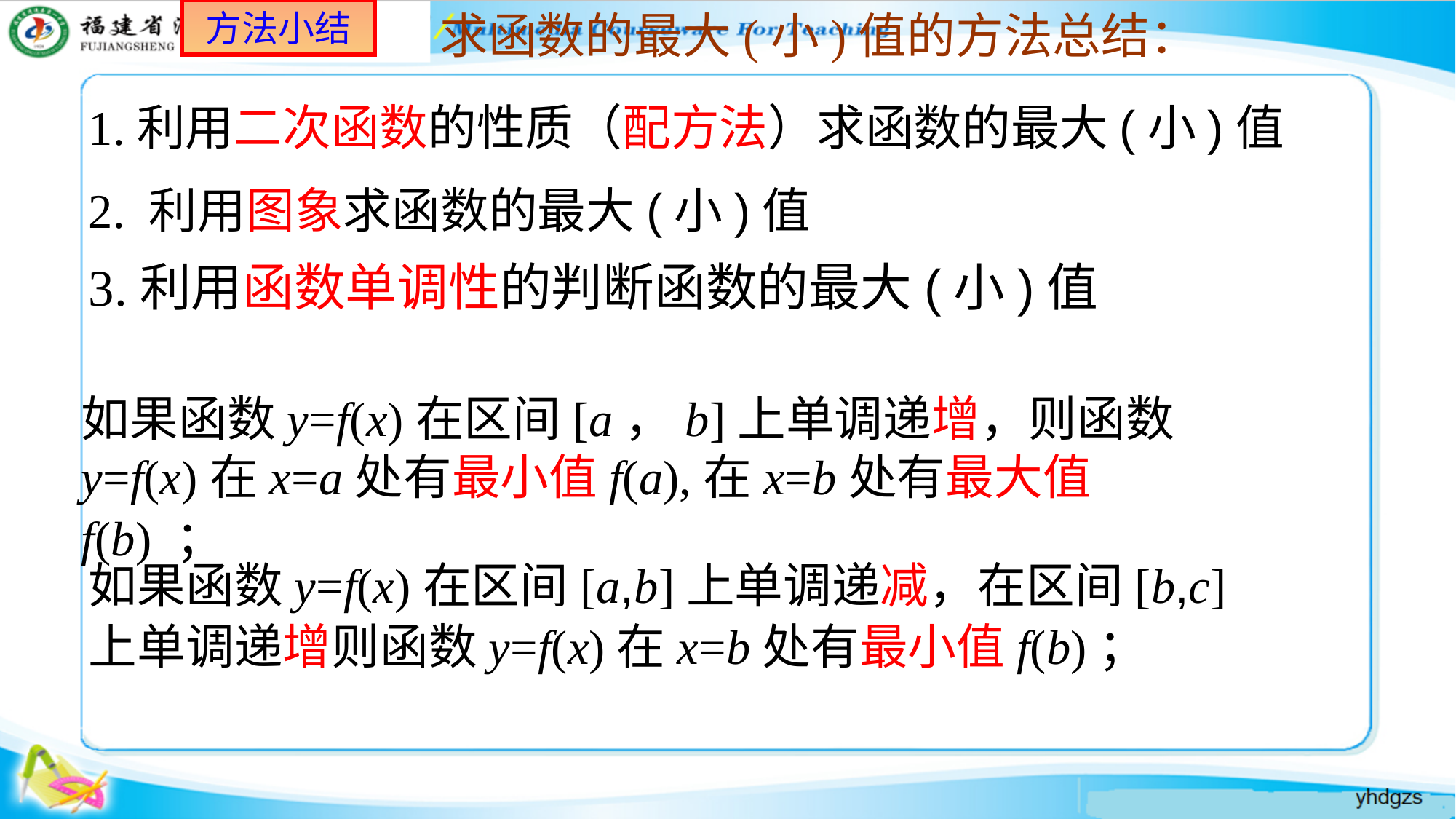

方法小结
求函数的最大(小)值的方法总结：
1.利用二次函数的性质（配方法）求函数的最大(小)值
2. 利用图象求函数的最大(小)值
3.利用函数单调性的判断函数的最大(小)值
如果函数y=f(x)在区间[a，b]上单调递增，则函数y=f(x)在x=a处有最小值f(a),在x=b处有最大值f(b) ；
如果函数y=f(x)在区间[a,b]上单调递减，在区间[b,c]上单调递增则函数y=f(x)在x=b处有最小值f(b)；